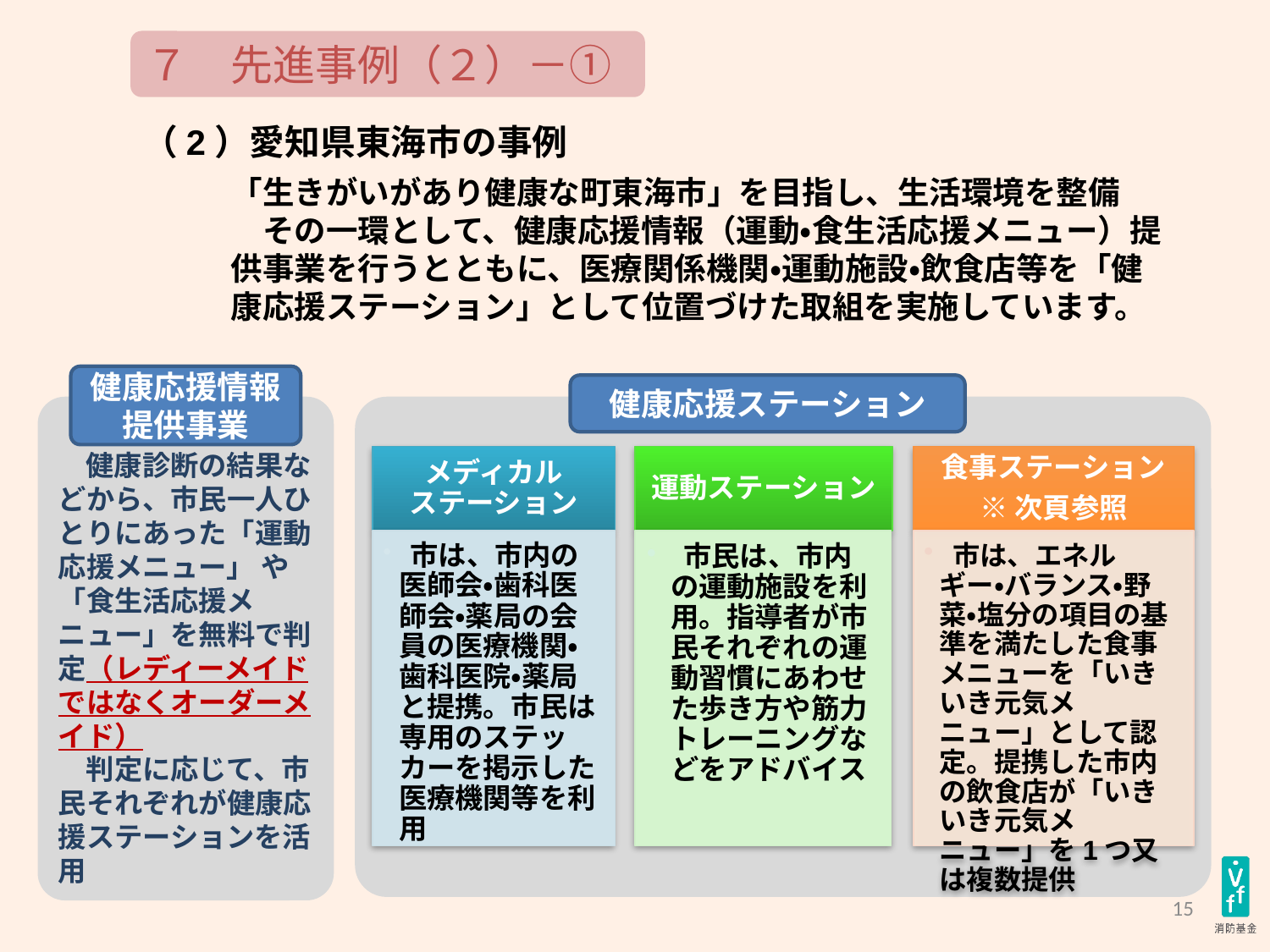

７　先進事例（２）－①
（2）愛知県東海市の事例
　　「生きがいがあり健康な町東海市」を目指し、生活環境を整備
　　　その一環として、健康応援情報（運動・食生活応援メニュー）提
　　供事業を行うとともに、医療関係機関・運動施設・飲食店等を「健
　　康応援ステーション」として位置づけた取組を実施しています。
健康応援情報
提供事業
健康応援ステーション

　健康診断の結果などから、市民一人ひとりにあった「運動応援メニュー」 や「食生活応援メニュー」を無料で判定（レディーメイドではなくオーダーメイド）
　判定に応じて、市民それぞれが健康応援ステーションを活用

メディカル
ステーション
運動ステーション
食事ステーション
※次頁参照
 市民は、市内の運動施設を利用。指導者が市民それぞれの運動習慣にあわせた歩き方や筋力
トレーニングなどをアドバイス
 市は、エネルギー・バランス・野菜・塩分の項目の基準を満たした食事メニューを「いきいき元気メニュー」として認定。提携した市内の飲食店が「いきいき元気メニュー」を1つ又は複数提供
 市は、市内の医師会・歯科医師会・薬局の会員の医療機関・歯科医院・薬局と提携。市民は専用のステッカーを掲示した医療機関等を利用
15